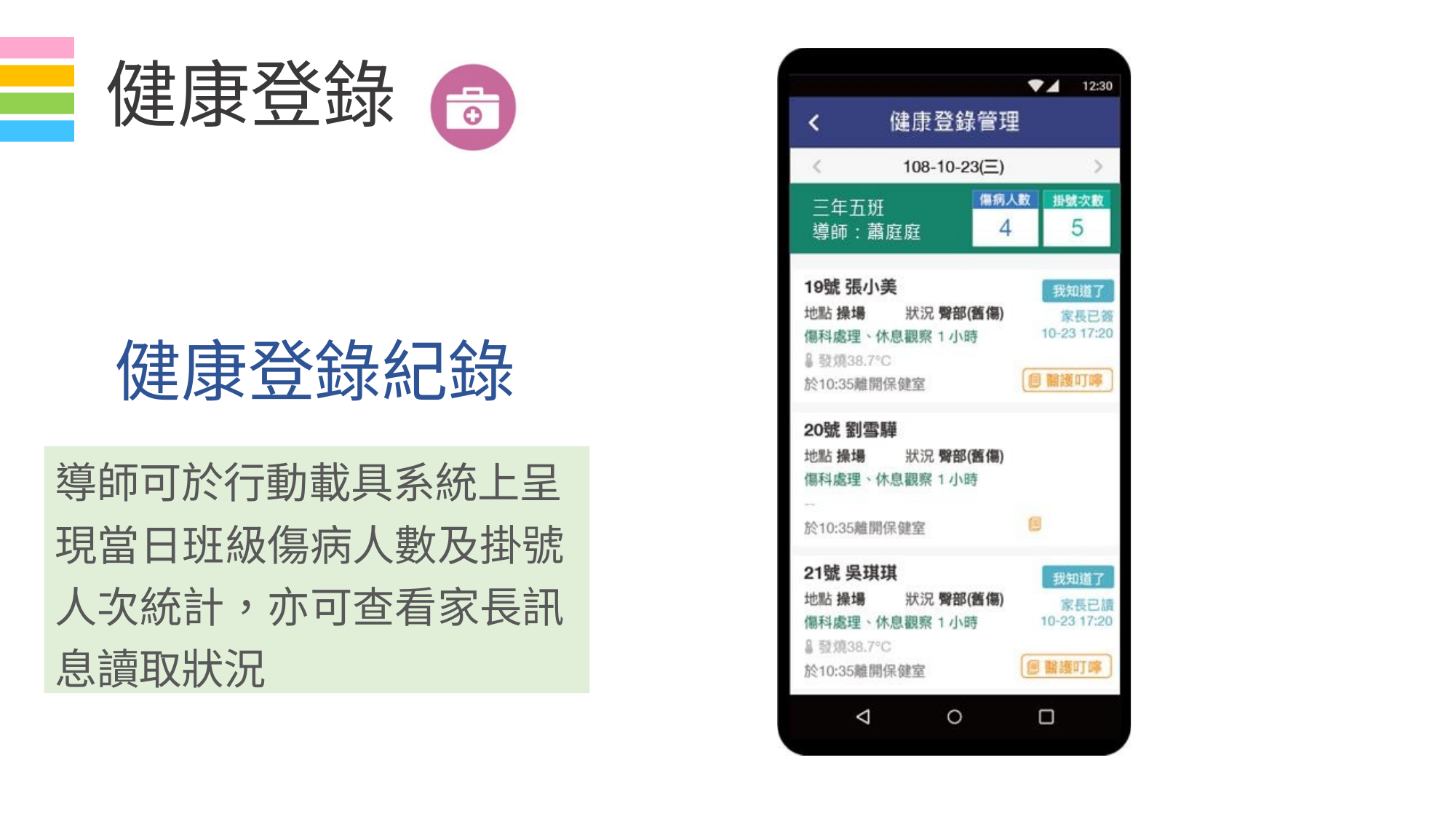

# 健康登錄

健康登錄紀錄
導師可於行動載具系統上呈
現當日班級傷病人數及掛號 人次統計，亦可查看家長訊 息讀取狀況